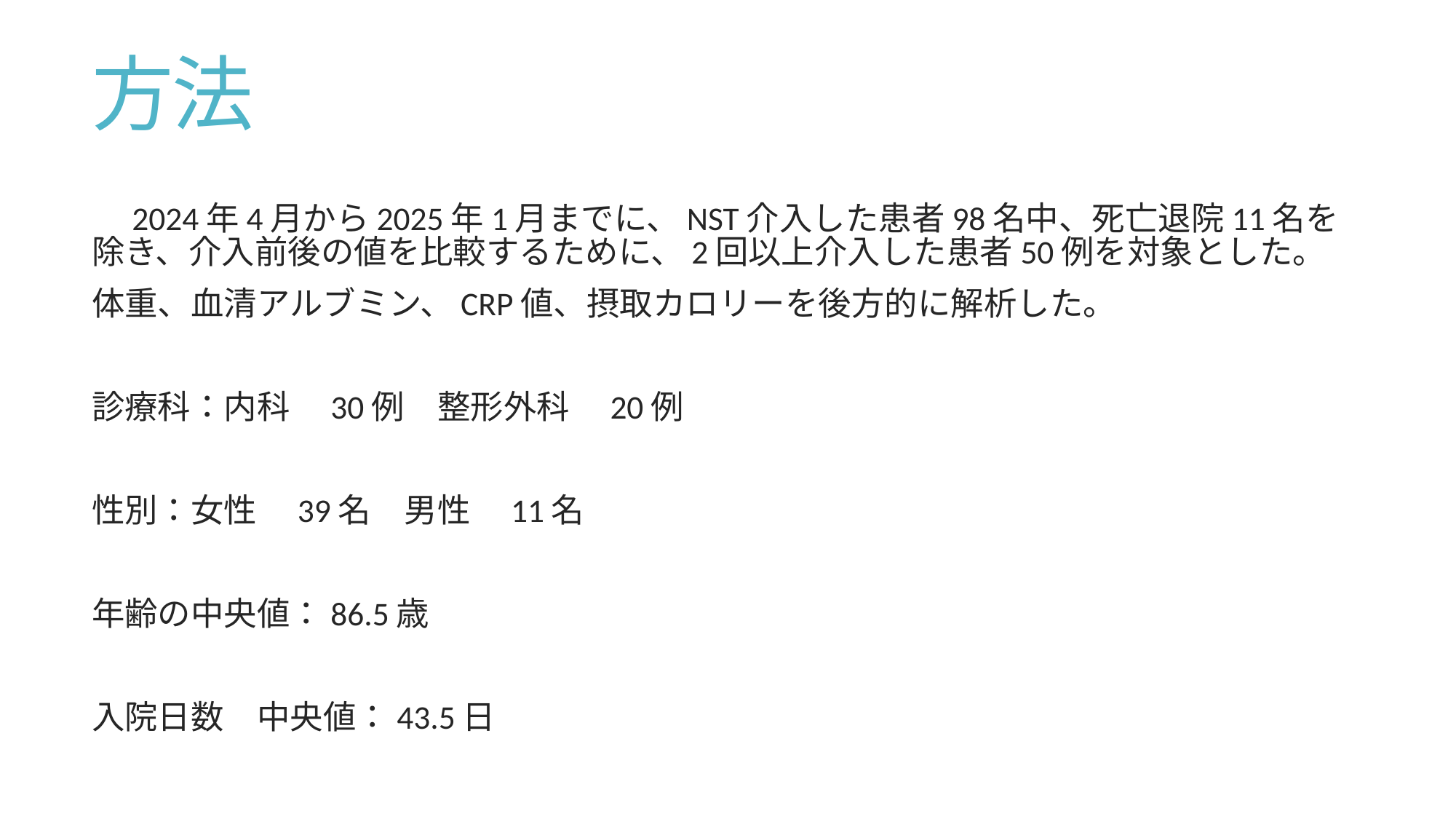

# 方法
　2024年4月から2025年1月までに、NST介入した患者98名中、死亡退院11名を除き、介入前後の値を比較するために、2回以上介入した患者50例を対象とした。
体重、血清アルブミン、CRP値、摂取カロリーを後方的に解析した。

診療科：内科　30例　整形外科　20例

性別：女性　39名　男性　11名

年齢の中央値：86.5歳

入院日数　中央値：43.5日